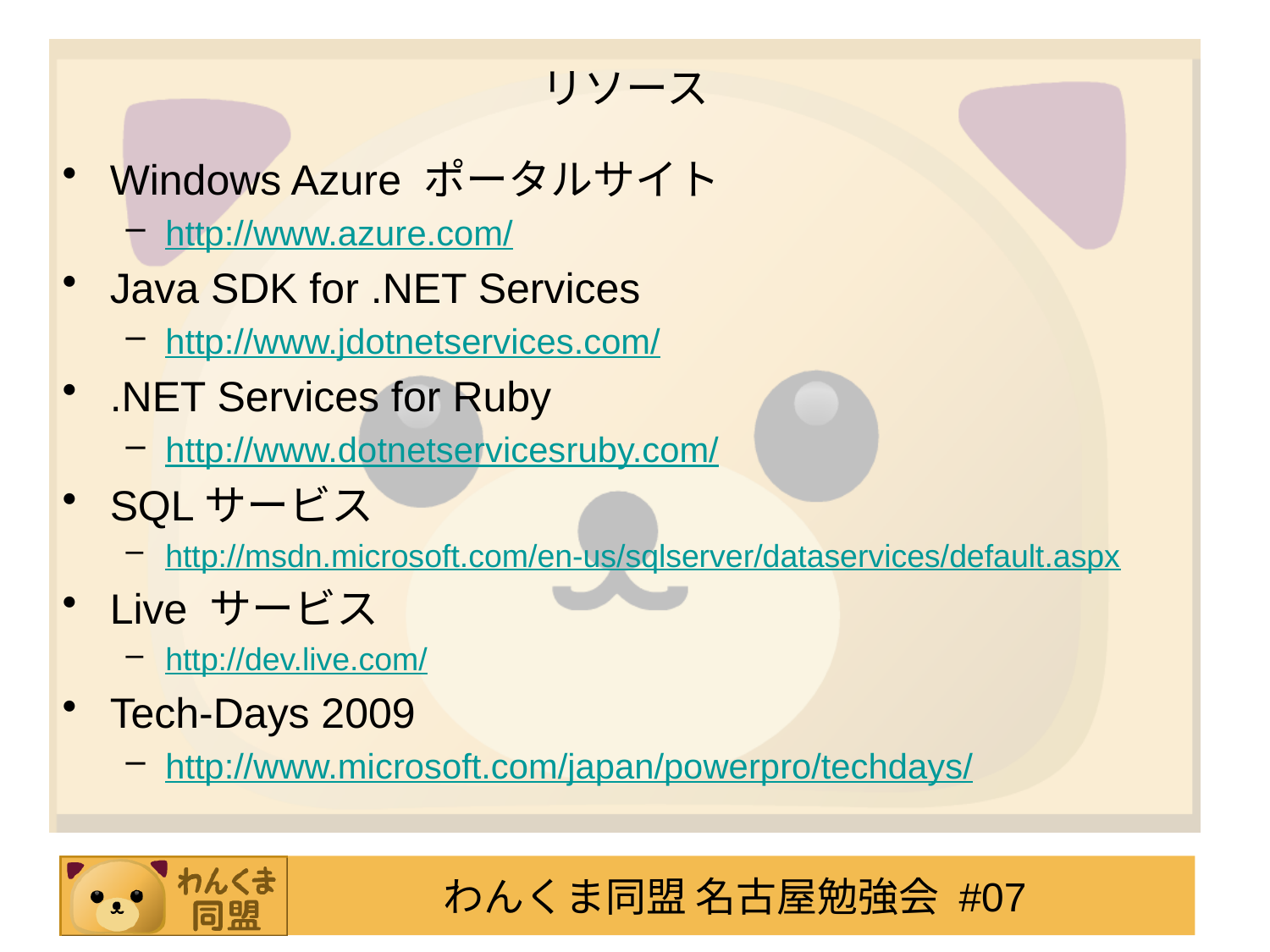

# リソース
Windows Azure ポータルサイト
http://www.azure.com/
Java SDK for .NET Services
http://www.jdotnetservices.com/
.NET Services for Ruby
http://www.dotnetservicesruby.com/
SQLサービス
http://msdn.microsoft.com/en-us/sqlserver/dataservices/default.aspx
Live サービス
http://dev.live.com/
Tech-Days 2009
http://www.microsoft.com/japan/powerpro/techdays/